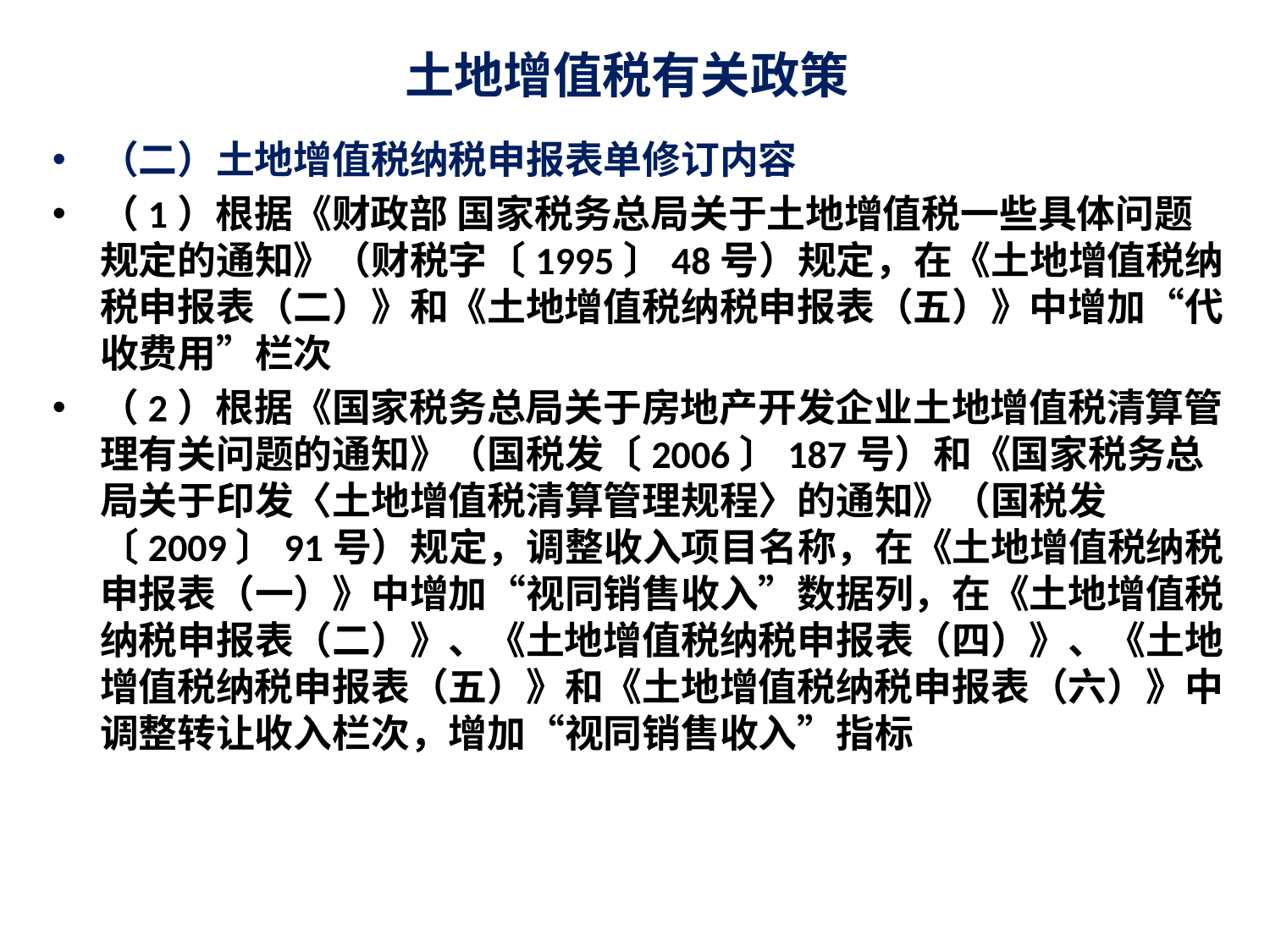

# 土地增值税有关政策
（二）土地增值税纳税申报表单修订内容
（1）根据《财政部 国家税务总局关于土地增值税一些具体问题规定的通知》（财税字〔1995〕48号）规定，在《土地增值税纳税申报表（二）》和《土地增值税纳税申报表（五）》中增加“代收费用”栏次
（2）根据《国家税务总局关于房地产开发企业土地增值税清算管理有关问题的通知》（国税发〔2006〕187号）和《国家税务总局关于印发〈土地增值税清算管理规程〉的通知》（国税发〔2009〕91号）规定，调整收入项目名称，在《土地增值税纳税申报表（一）》中增加“视同销售收入”数据列，在《土地增值税纳税申报表（二）》、《土地增值税纳税申报表（四）》、《土地增值税纳税申报表（五）》和《土地增值税纳税申报表（六）》中调整转让收入栏次，增加“视同销售收入”指标